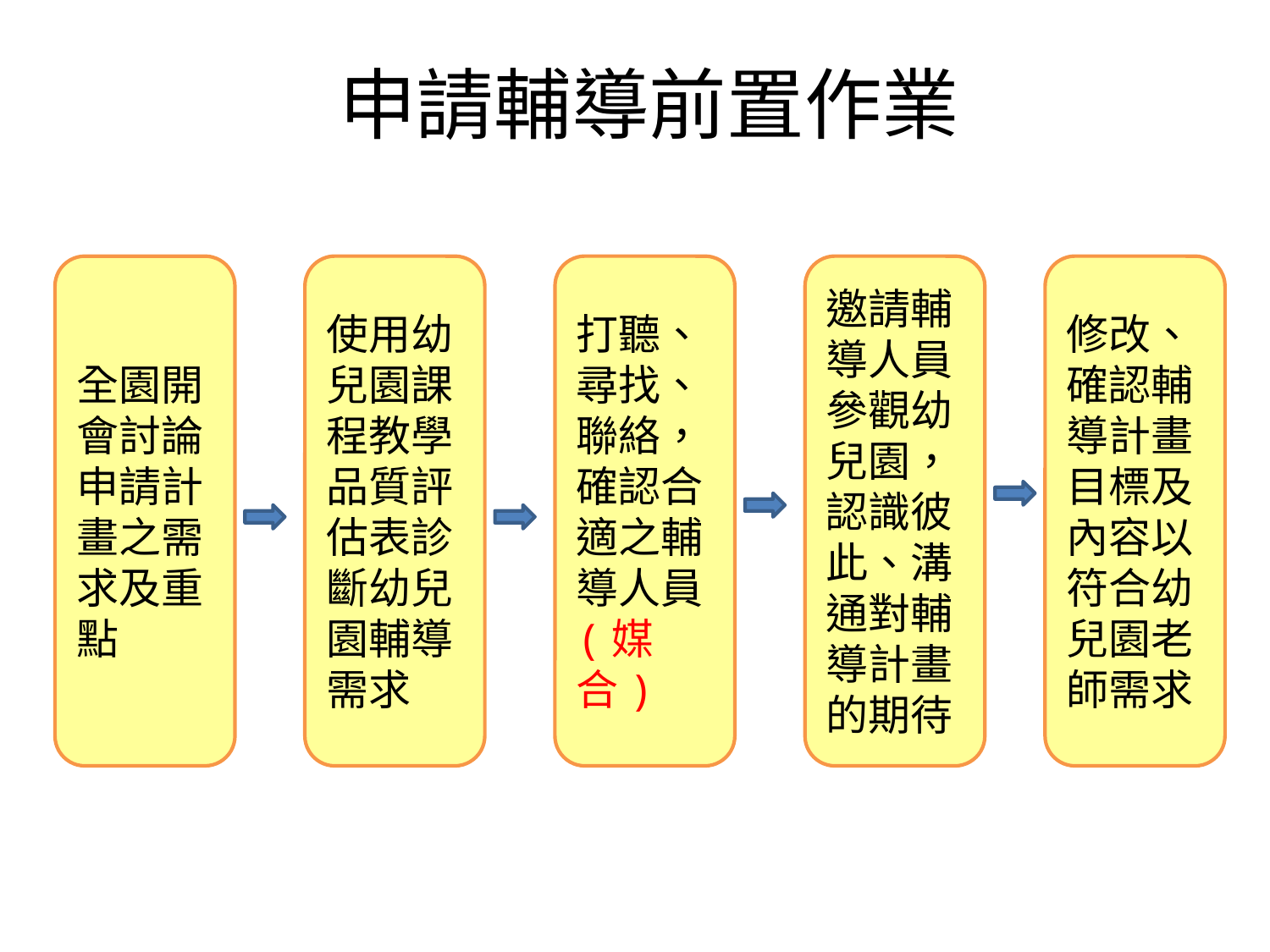

# 申請輔導前置作業
全園開會討論申請計畫之需求及重點
使用幼兒園課程教學品質評估表診斷幼兒園輔導需求
打聽、尋找、聯絡，確認合適之輔導人員
(媒合)
邀請輔導人員參觀幼兒園，認識彼此、溝通對輔導計畫的期待
修改、確認輔導計畫目標及內容以符合幼兒園老師需求